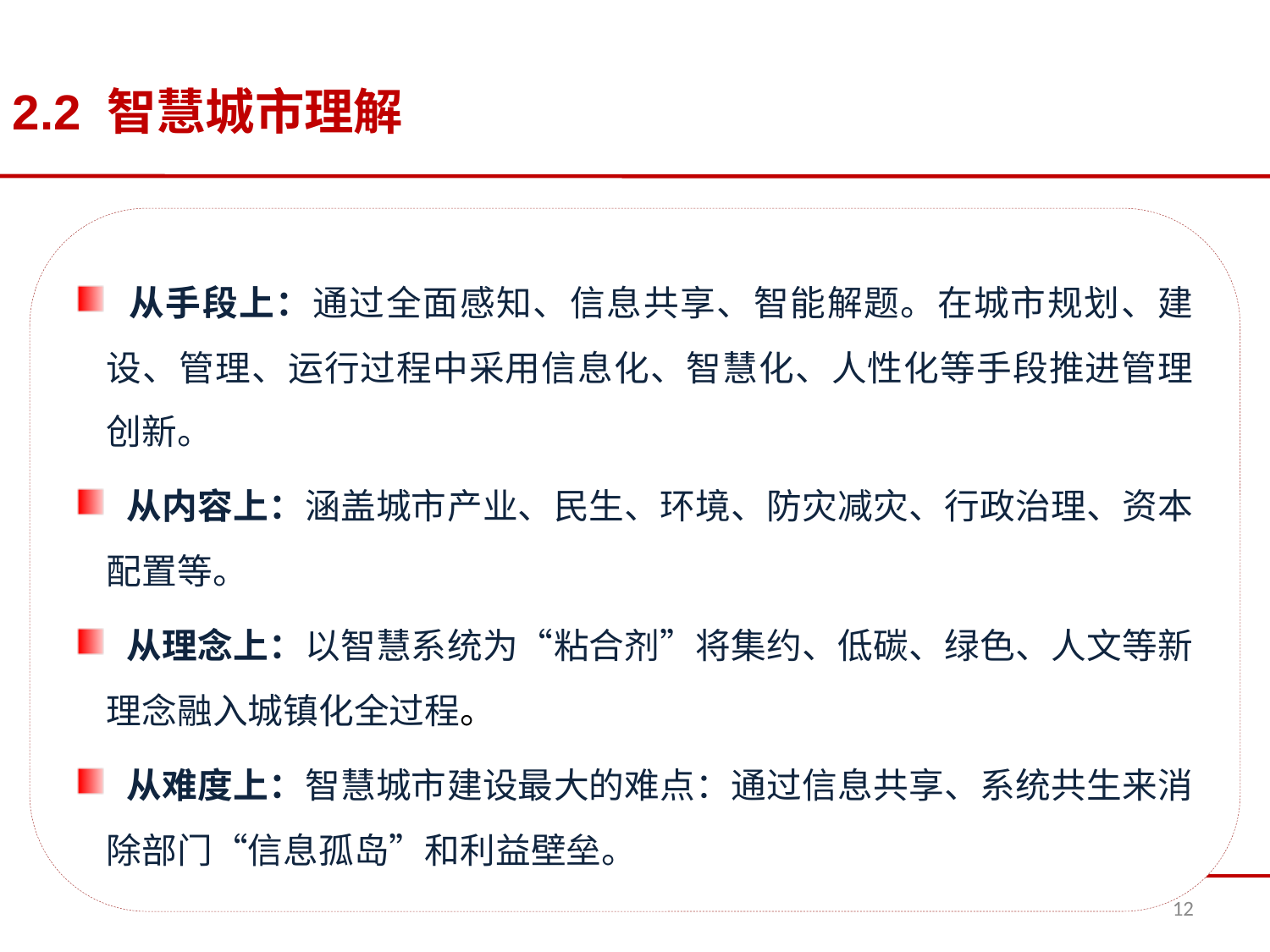

2.2 智慧城市理解

 从手段上：通过全面感知、信息共享、智能解题。在城市规划、建设、管理、运行过程中采用信息化、智慧化、人性化等手段推进管理创新。
 从内容上：涵盖城市产业、民生、环境、防灾减灾、行政治理、资本配置等。
 从理念上：以智慧系统为“粘合剂”将集约、低碳、绿色、人文等新理念融入城镇化全过程。
 从难度上：智慧城市建设最大的难点：通过信息共享、系统共生来消除部门“信息孤岛”和利益壁垒。
12